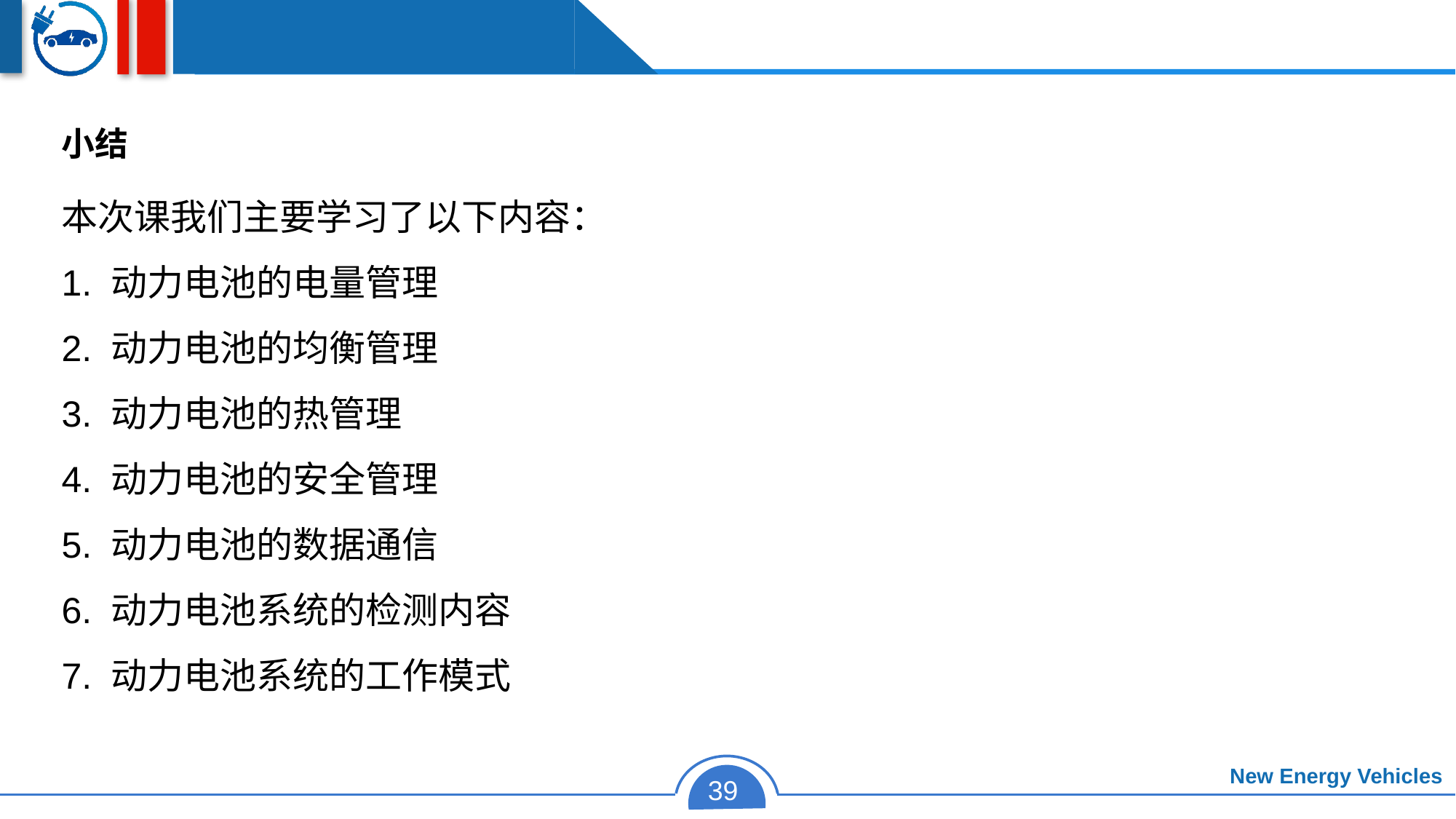

小结
本次课我们主要学习了以下内容：
1. 动力电池的电量管理
2. 动力电池的均衡管理
3. 动力电池的热管理
4. 动力电池的安全管理
5. 动力电池的数据通信
6. 动力电池系统的检测内容
7. 动力电池系统的工作模式